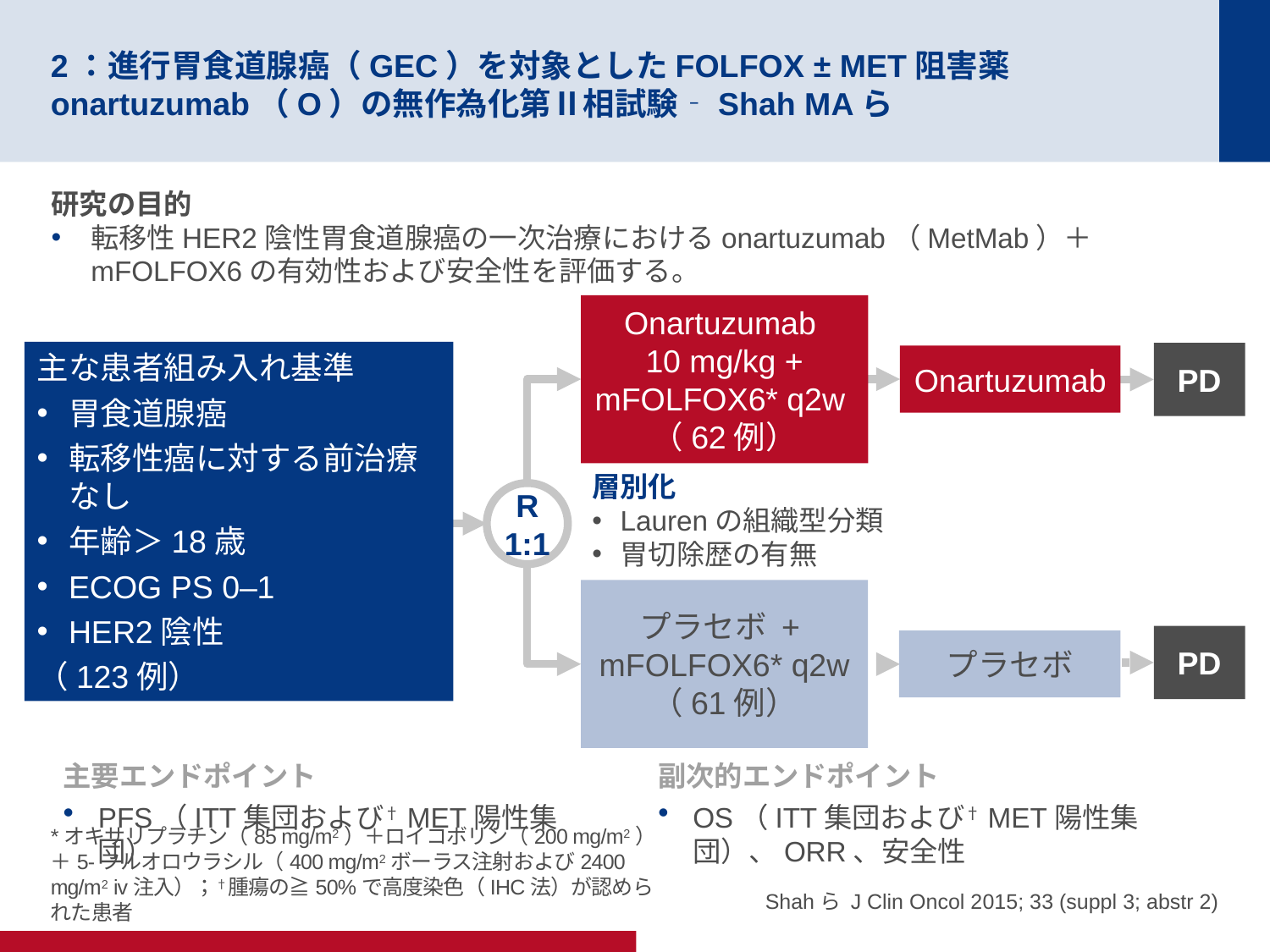

# 2：進行胃食道腺癌（GEC）を対象としたFOLFOX ± MET阻害薬onartuzumab（O）の無作為化第Ⅱ相試験‐Shah MAら
研究の目的
転移性HER2陰性胃食道腺癌の一次治療におけるonartuzumab（MetMab）＋mFOLFOX6の有効性および安全性を評価する。
Onartuzumab
10 mg/kg + mFOLFOX6* q2w
（62例）
主な患者組み入れ基準
胃食道腺癌
転移性癌に対する前治療なし
年齢＞18歳
ECOG PS 0–1
HER2陰性
（123例）
PD
Onartuzumab
層別化
Laurenの組織型分類
胃切除歴の有無
R
1:1
プラセボ +
mFOLFOX6* q2w
（61例）
PD
プラセボ
主要エンドポイント
PFS（ITT集団および†MET陽性集団）
副次的エンドポイント
OS（ITT集団および†MET陽性集団）、ORR、安全性
*オキサリプラチン（85 mg/m2）＋ロイコボリン（200 mg/m2）＋5-フルオロウラシル（400 mg/m2ボーラス注射および2400 mg/m2 iv注入）；†腫瘍の≧50%で高度染色（IHC法）が認められた患者
Shahら J Clin Oncol 2015; 33 (suppl 3; abstr 2)